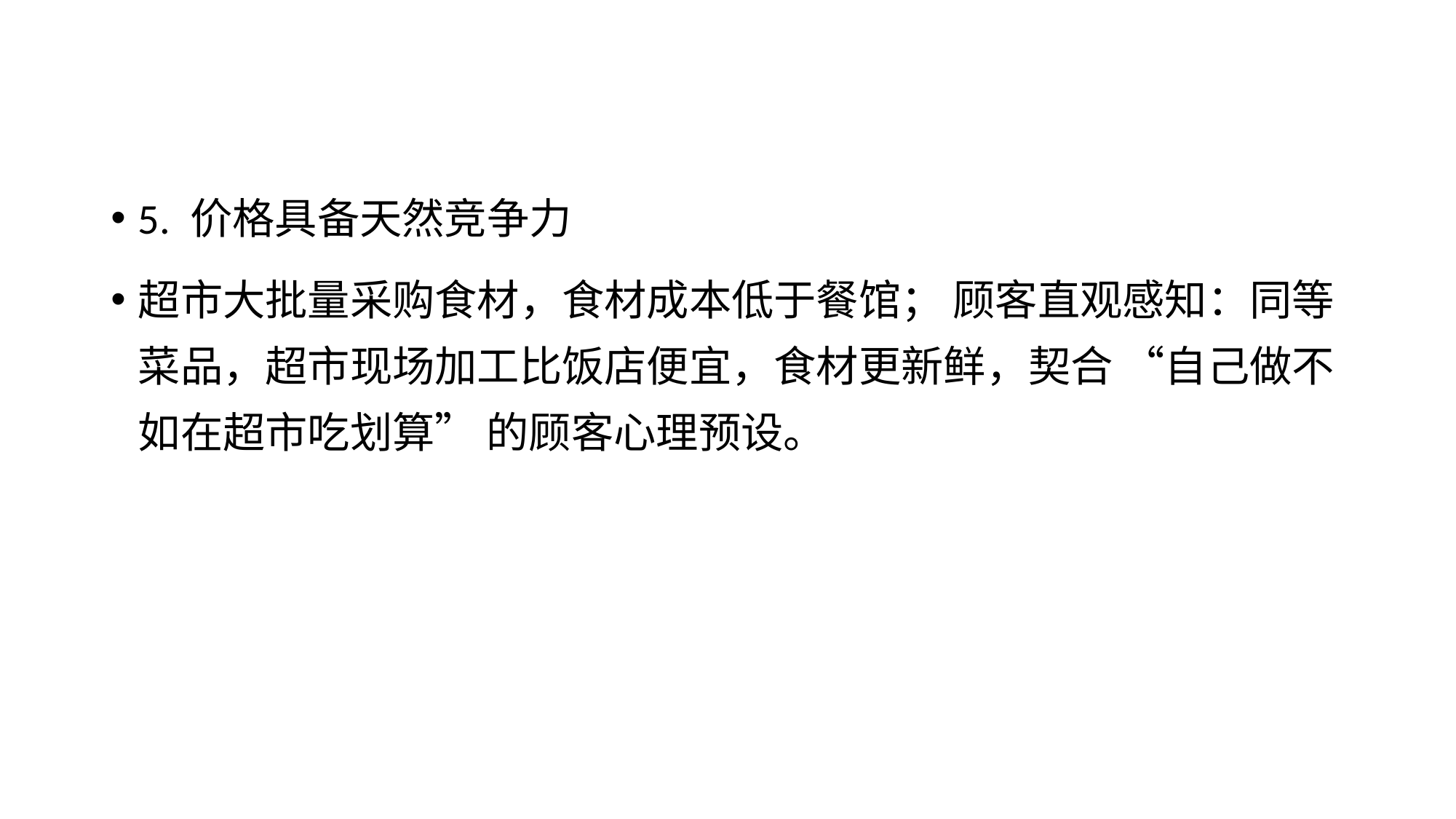

5. 价格具备天然竞争力
超市大批量采购食材，食材成本低于餐馆； 顾客直观感知：同等菜品，超市现场加工比饭店便宜，食材更新鲜，契合 “自己做不如在超市吃划算” 的顾客心理预设。